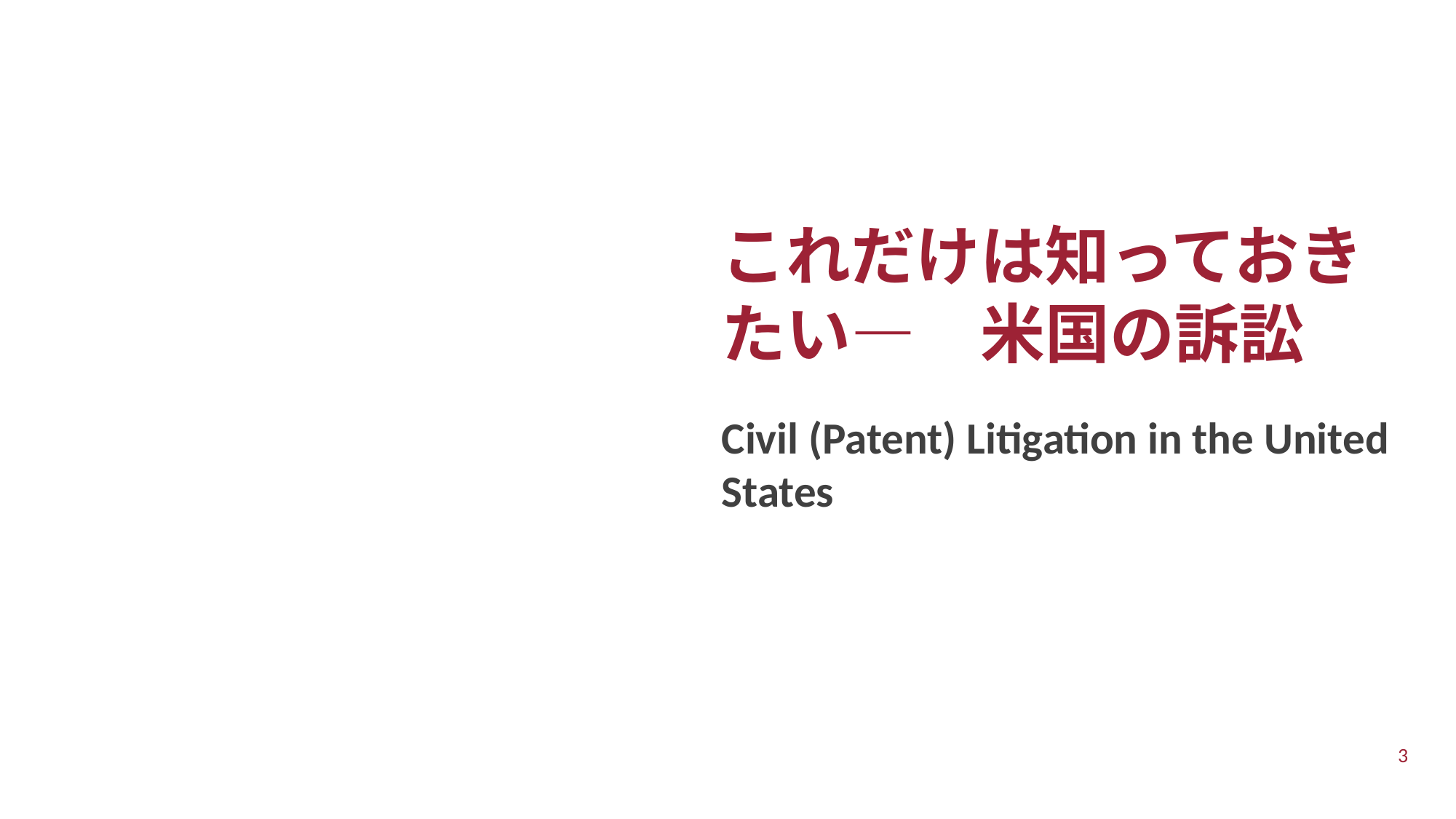

これだけは知っておきたい―　米国の訴訟
Civil (Patent) Litigation in the United States

3